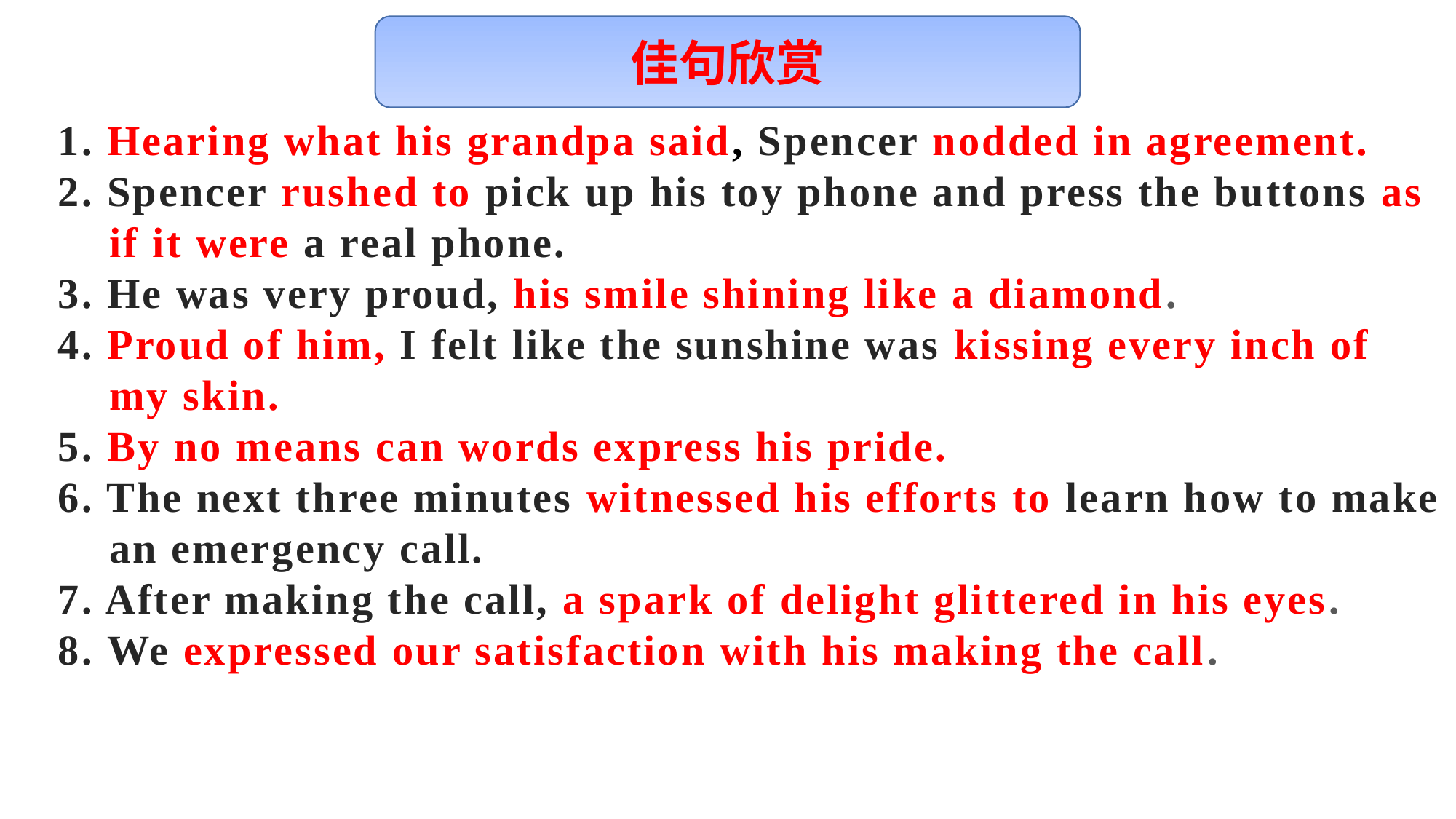

佳句欣赏
1. Hearing what his grandpa said, Spencer nodded in agreement.
2. Spencer rushed to pick up his toy phone and press the buttons as
    if it were a real phone.
3. He was very proud, his smile shining like a diamond.
4. Proud of him, I felt like the sunshine was kissing every inch of
    my skin.
5. By no means can words express his pride.
6. The next three minutes witnessed his efforts to learn how to make
    an emergency call.
7. After making the call, a spark of delight glittered in his eyes.
8. We expressed our satisfaction with his making the call.